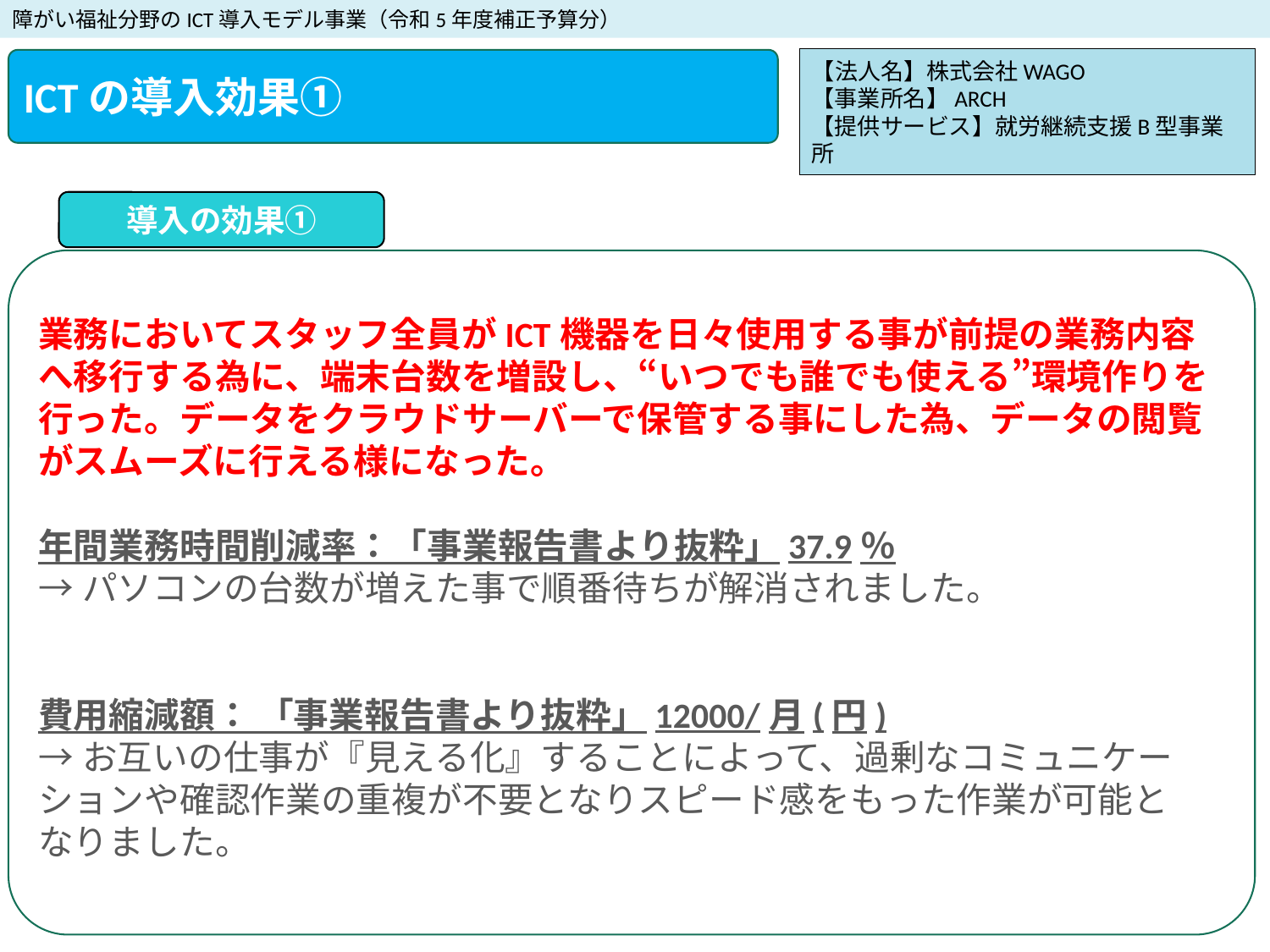

障がい福祉分野のICT導入モデル事業（令和5年度補正予算分）

【法人名】株式会社WAGO
【事業所名】ARCH
【提供サービス】就労継続支援B型事業所

ICTの導入効果①
導入の効果①

業務においてスタッフ全員がICT機器を日々使用する事が前提の業務内容へ移行する為に、端末台数を増設し、“いつでも誰でも使える”環境作りを行った。データをクラウドサーバーで保管する事にした為、データの閲覧がスムーズに行える様になった。

年間業務時間削減率：「事業報告書より抜粋」37.9％
→パソコンの台数が増えた事で順番待ちが解消されました。

費用縮減額： 「事業報告書より抜粋」12000/月(円)
→お互いの仕事が『見える化』することによって、過剰なコミュニケーションや確認作業の重複が不要となりスピード感をもった作業が可能と
なりました。